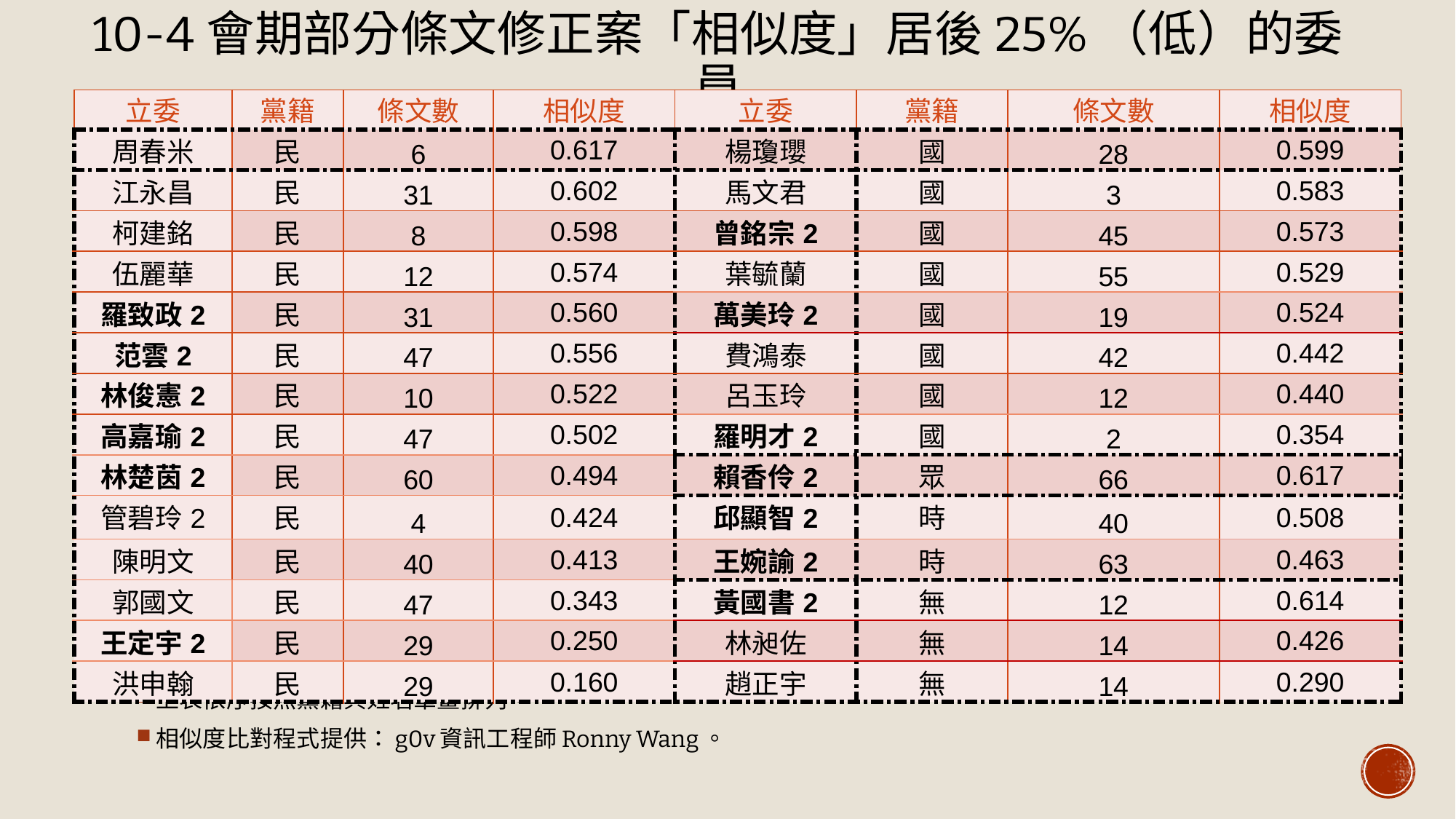

# 10-4會期部分條文修正案「相似度」居後25%（低）的委員
| 立委 | 黨籍 | 條文數 | 相似度 | 立委 | 黨籍 | 條文數 | 相似度 |
| --- | --- | --- | --- | --- | --- | --- | --- |
| 周春米 | 民 | 6 | 0.617 | 楊瓊瓔 | 國 | 28 | 0.599 |
| 江永昌 | 民 | 31 | 0.602 | 馬文君 | 國 | 3 | 0.583 |
| 柯建銘 | 民 | 8 | 0.598 | 曾銘宗2 | 國 | 45 | 0.573 |
| 伍麗華 | 民 | 12 | 0.574 | 葉毓蘭 | 國 | 55 | 0.529 |
| 羅致政2 | 民 | 31 | 0.560 | 萬美玲2 | 國 | 19 | 0.524 |
| 范雲2 | 民 | 47 | 0.556 | 費鴻泰 | 國 | 42 | 0.442 |
| 林俊憲2 | 民 | 10 | 0.522 | 呂玉玲 | 國 | 12 | 0.440 |
| 高嘉瑜2 | 民 | 47 | 0.502 | 羅明才2 | 國 | 2 | 0.354 |
| 林楚茵2 | 民 | 60 | 0.494 | 賴香伶2 | 眾 | 66 | 0.617 |
| 管碧玲2 | 民 | 4 | 0.424 | 邱顯智2 | 時 | 40 | 0.508 |
| 陳明文 | 民 | 40 | 0.413 | 王婉諭2 | 時 | 63 | 0.463 |
| 郭國文 | 民 | 47 | 0.343 | 黃國書2 | 無 | 12 | 0.614 |
| 王定宇2 | 民 | 29 | 0.250 | 林昶佐 | 無 | 14 | 0.426 |
| 洪申翰 | 民 | 29 | 0.160 | 趙正宇 | 無 | 14 | 0.290 |
上表依序按照黨籍與姓名筆畫排列。
相似度比對程式提供：g0v資訊工程師Ronny Wang。